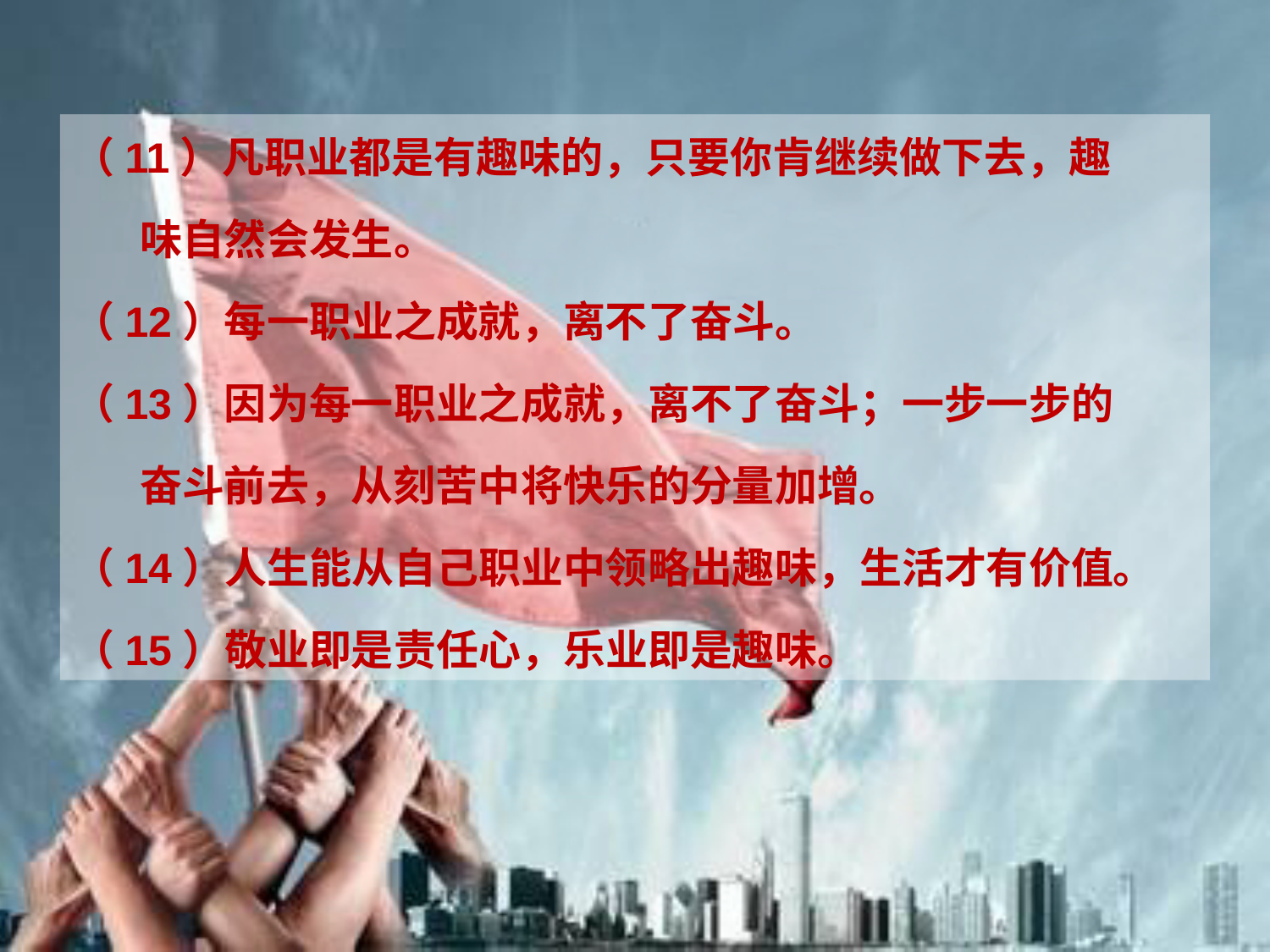

（11）凡职业都是有趣味的，只要你肯继续做下去，趣
      味自然会发生。
（12）每一职业之成就，离不了奋斗。
（13）因为每一职业之成就，离不了奋斗；一步一步的
      奋斗前去，从刻苦中将快乐的分量加增。
（14）人生能从自己职业中领略出趣味，生活才有价值。
（15）敬业即是责任心，乐业即是趣味。